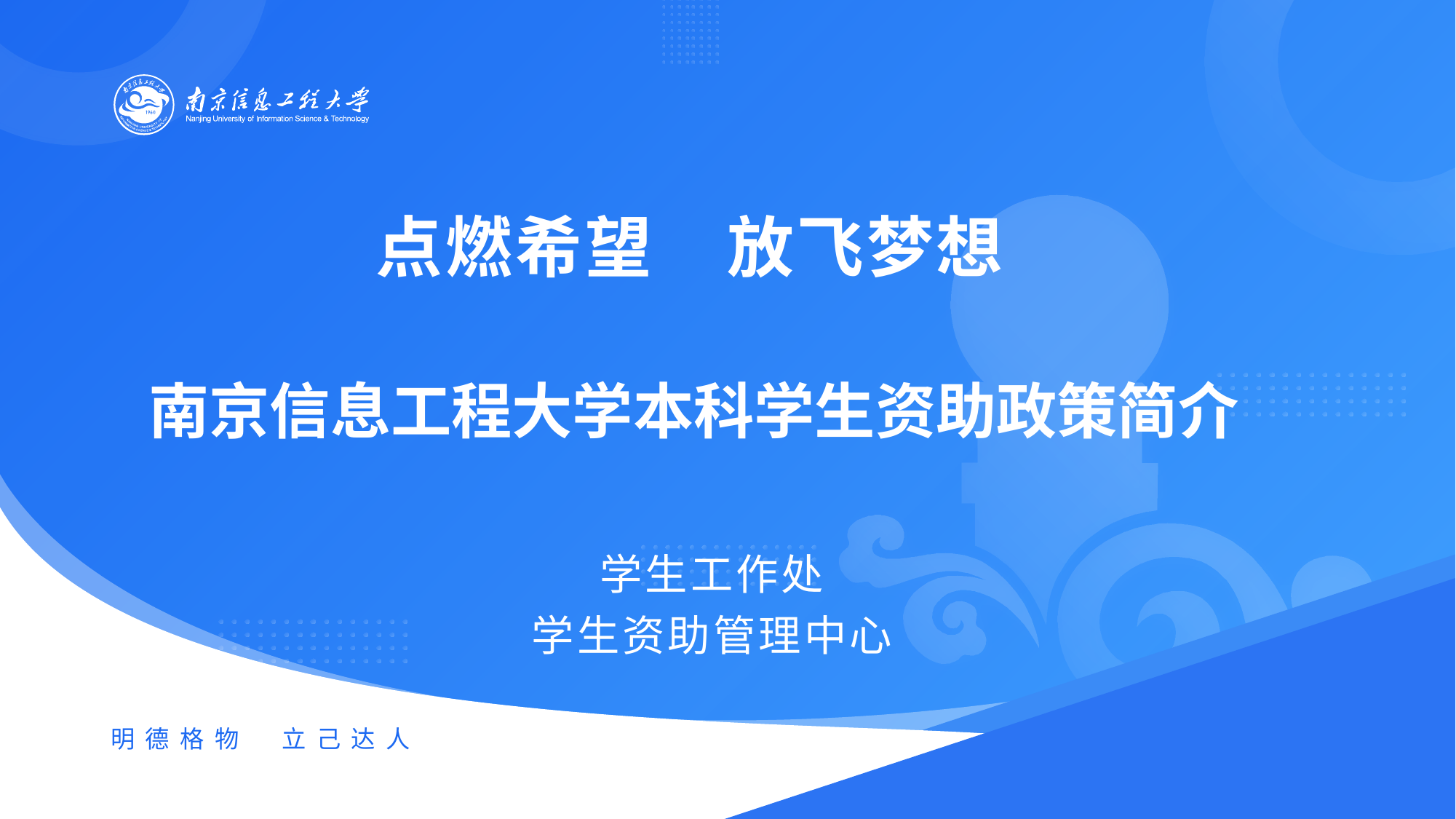

点燃希望    放飞梦想
南京信息工程大学本科学生资助政策简介
学生工作处
学生资助管理中心